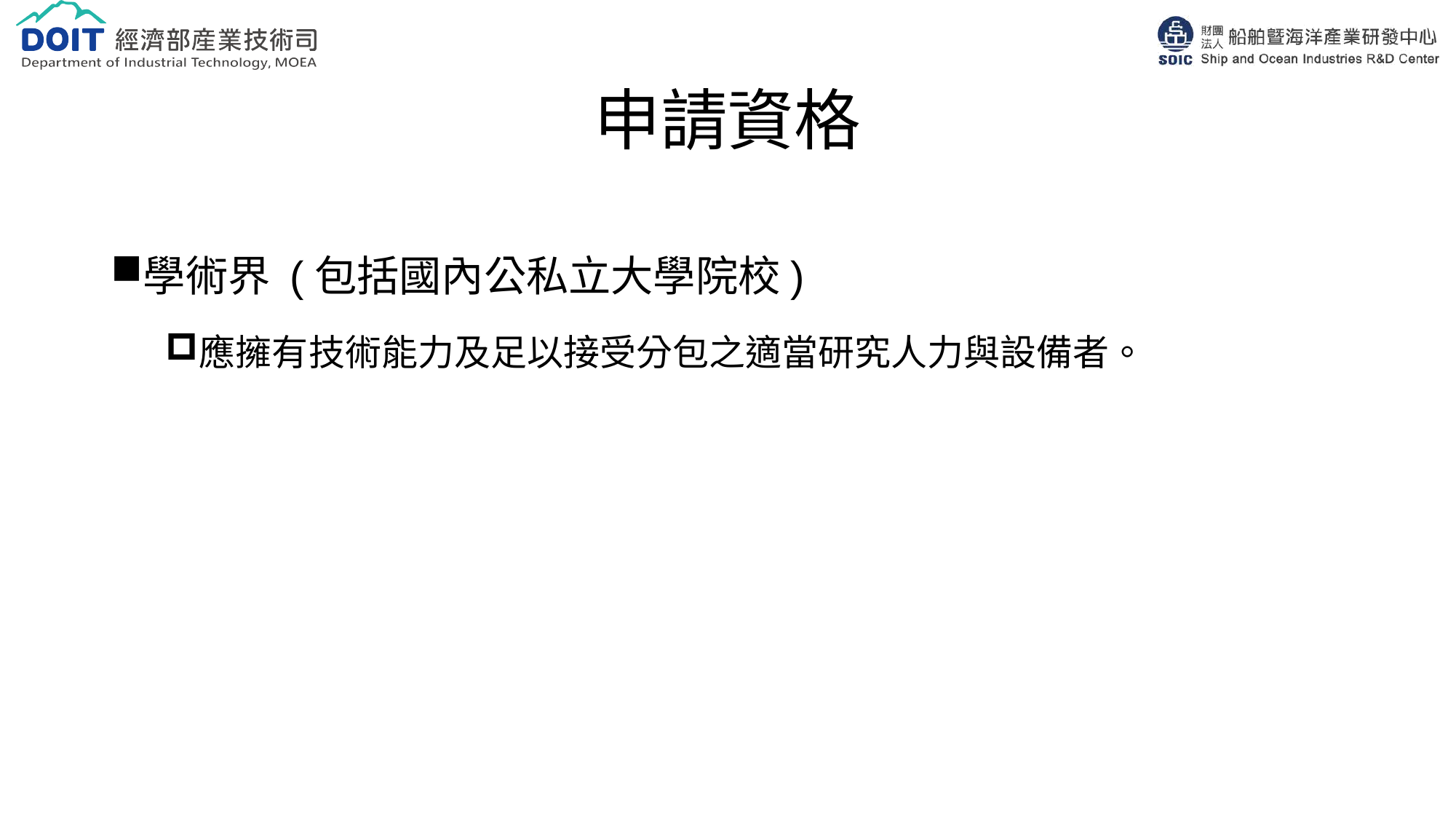

# 申請資格
學術界 (包括國內公私立大學院校)
應擁有技術能力及足以接受分包之適當研究人力與設備者。